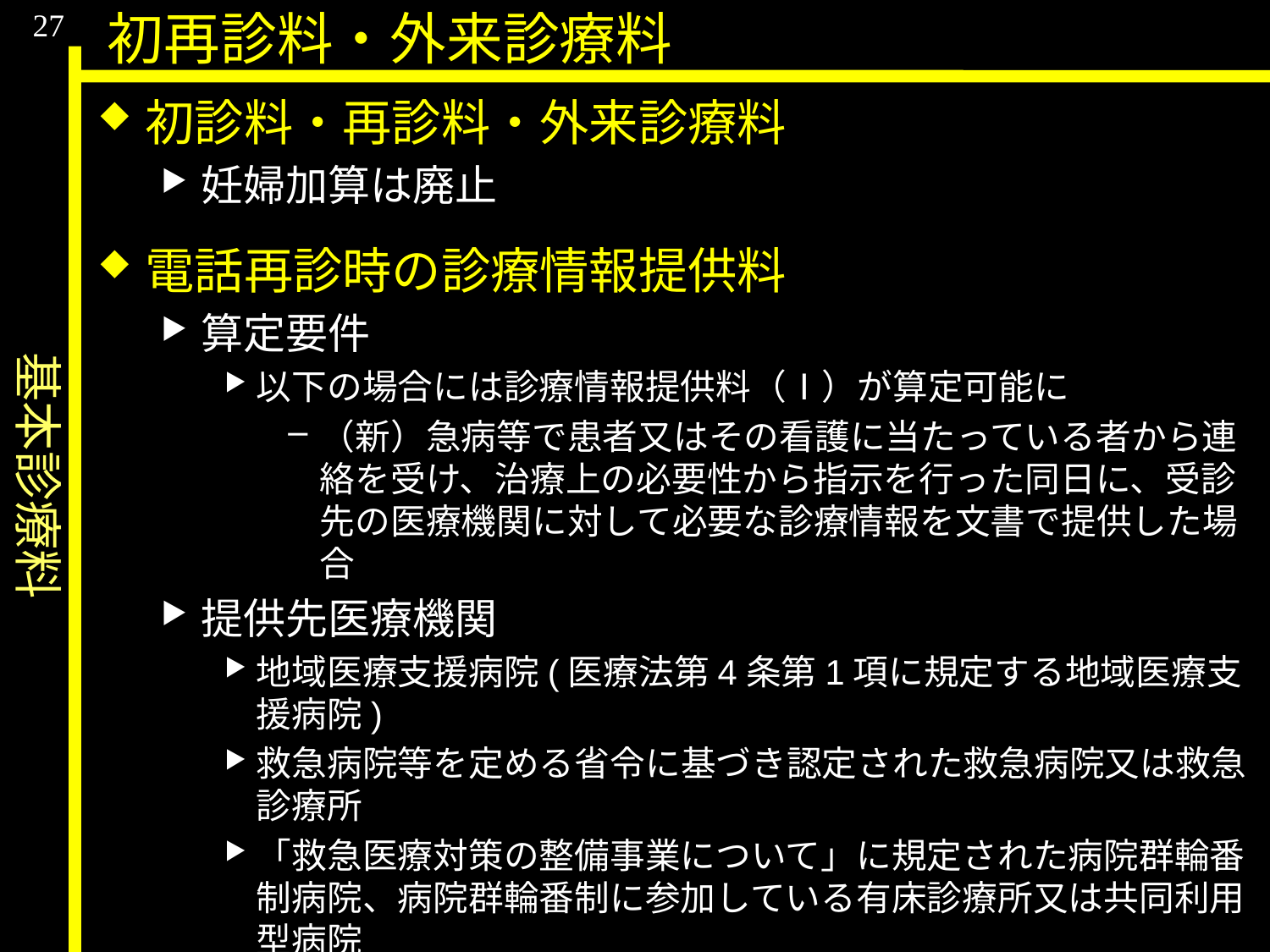

基本診療料
27
初再診料・外来診療料

初診料・再診料・外来診療料
妊婦加算は廃止

電話再診時の診療情報提供料
算定要件
以下の場合には診療情報提供料（Ⅰ）が算定可能に
（新）急病等で患者又はその看護に当たっている者から連絡を受け、治療上の必要性から指示を行った同日に、受診先の医療機関に対して必要な診療情報を文書で提供した場合
提供先医療機関
地域医療支援病院(医療法第4条第1項に規定する地域医療支援病院)
救急病院等を定める省令に基づき認定された救急病院又は救急診療所
「救急医療対策の整備事業について」に規定された病院群輪番制病院、病院群輪番制に参加している有床診療所又は共同利用型病院